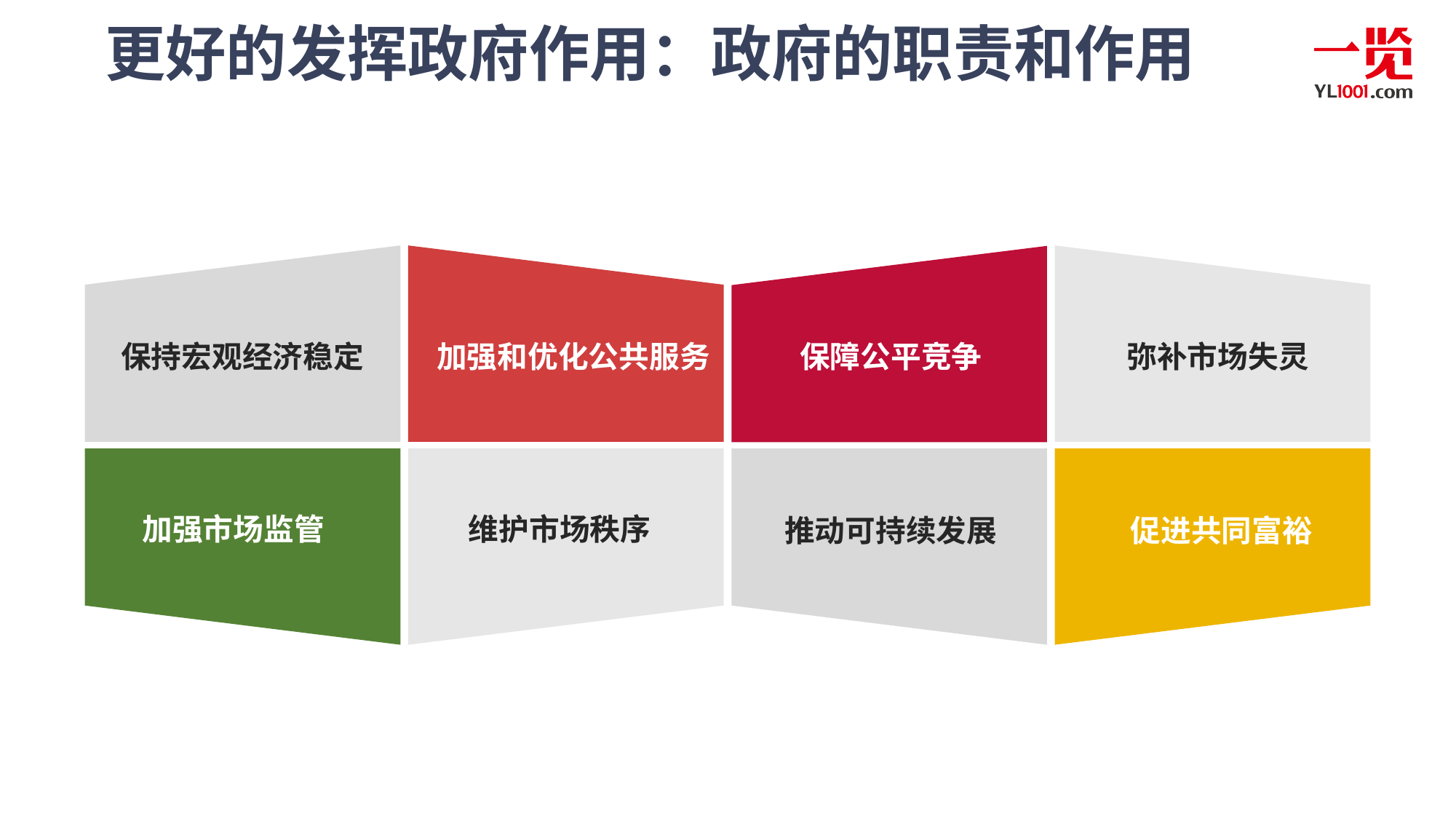

# 更好的发挥政府作用：政府的职责和作用

保持宏观经济稳定

加强和优化公共服务

弥补市场失灵

保障公平竞争

加强市场监管

维护市场秩序

推动可持续发展

促进共同富裕